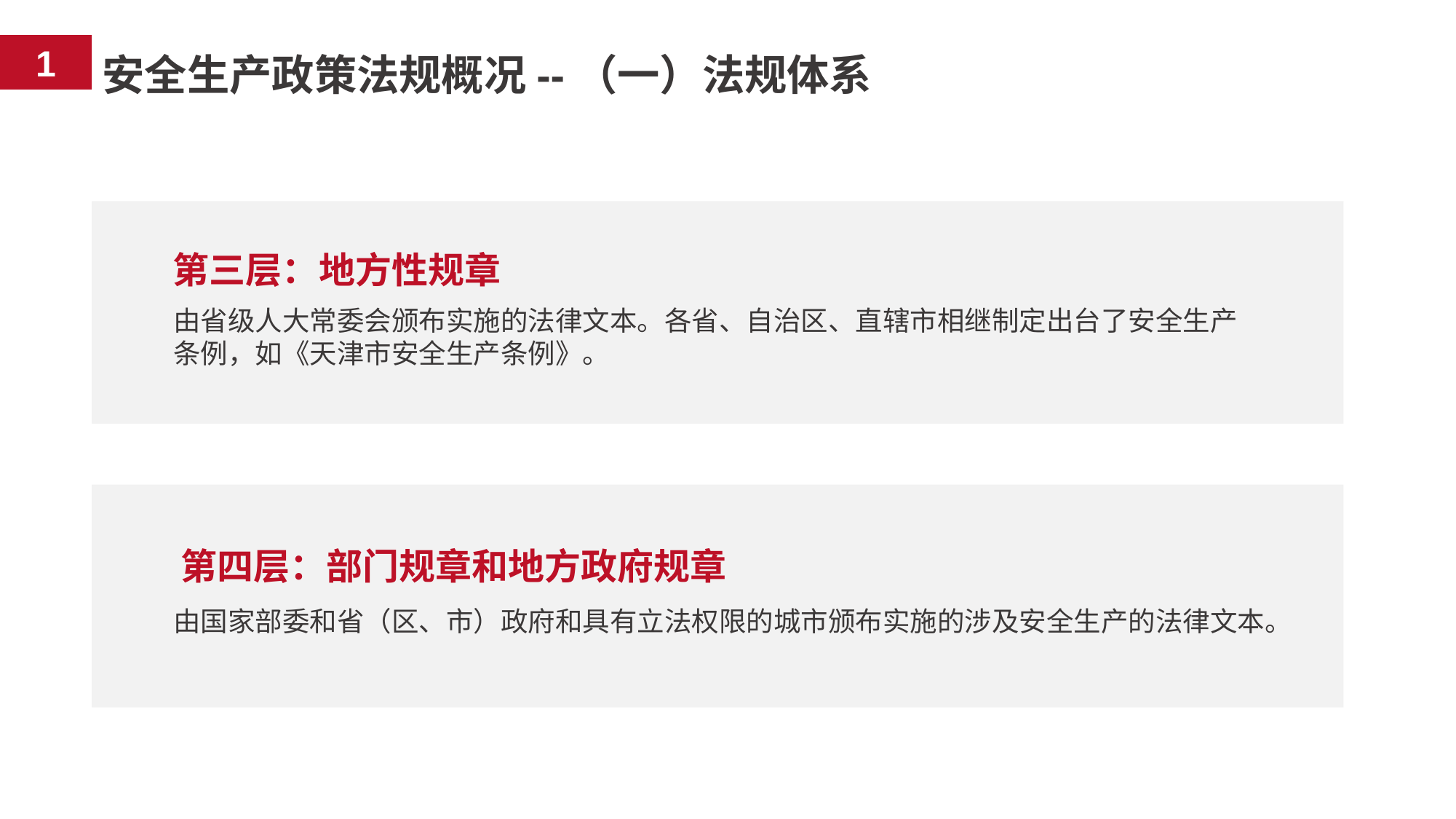

1
安全生产政策法规概况--（一）法规体系

第三层：地方性规章
由省级人大常委会颁布实施的法律文本。各省、自治区、直辖市相继制定出台了安全生产条例，如《天津市安全生产条例》。

第四层：部门规章和地方政府规章
由国家部委和省（区、市）政府和具有立法权限的城市颁布实施的涉及安全生产的法律文本。